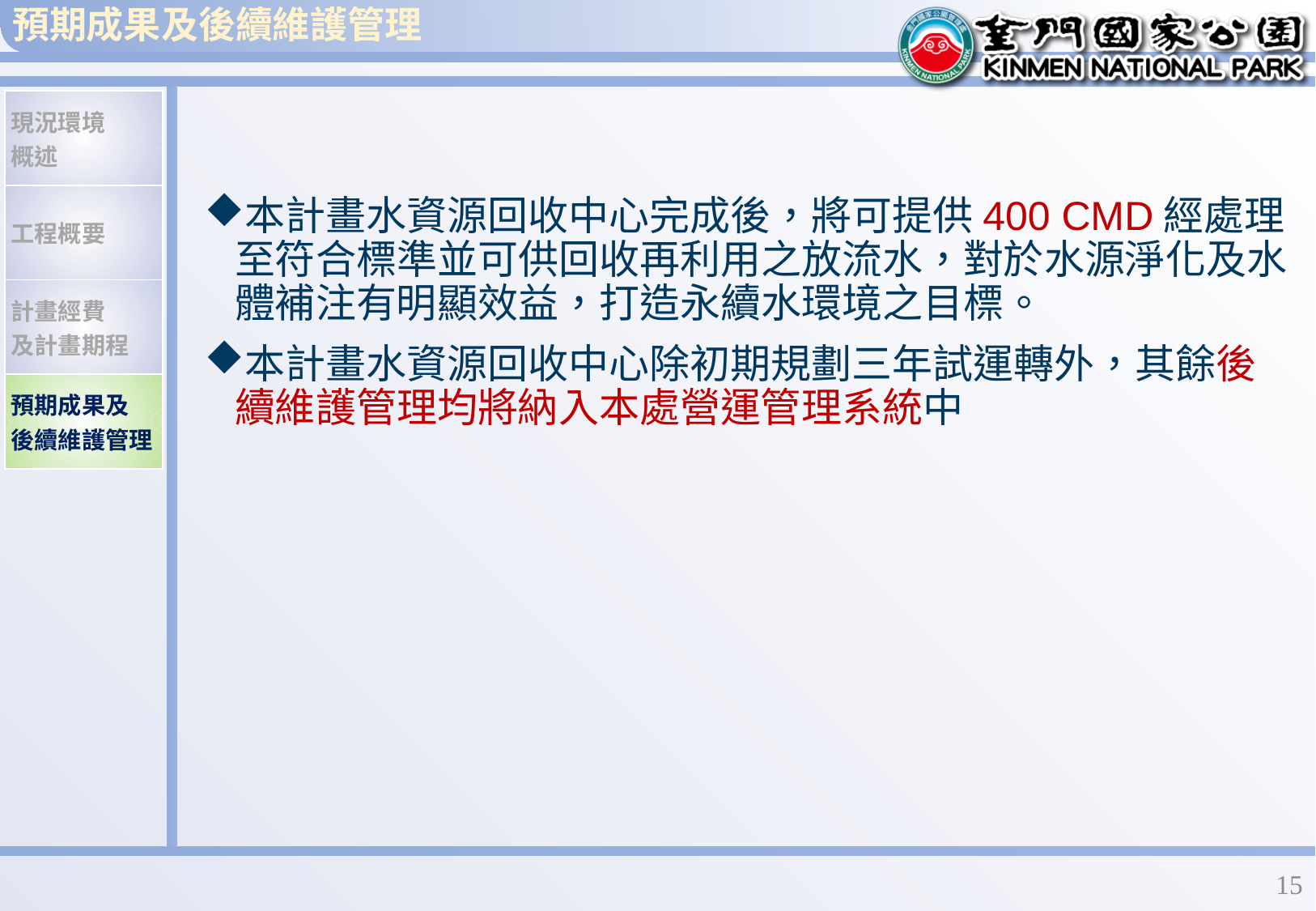

# 預期成果及後續維護管理
| 現況環境 概述 |
| --- |
| 工程概要 |
| 計畫經費 及計畫期程 |
| 預期成果及 後續維護管理 |
本計畫水資源回收中心完成後，將可提供400 CMD經處理至符合標準並可供回收再利用之放流水，對於水源淨化及水體補注有明顯效益，打造永續水環境之目標。
本計畫水資源回收中心除初期規劃三年試運轉外，其餘後續維護管理均將納入本處營運管理系統中
15